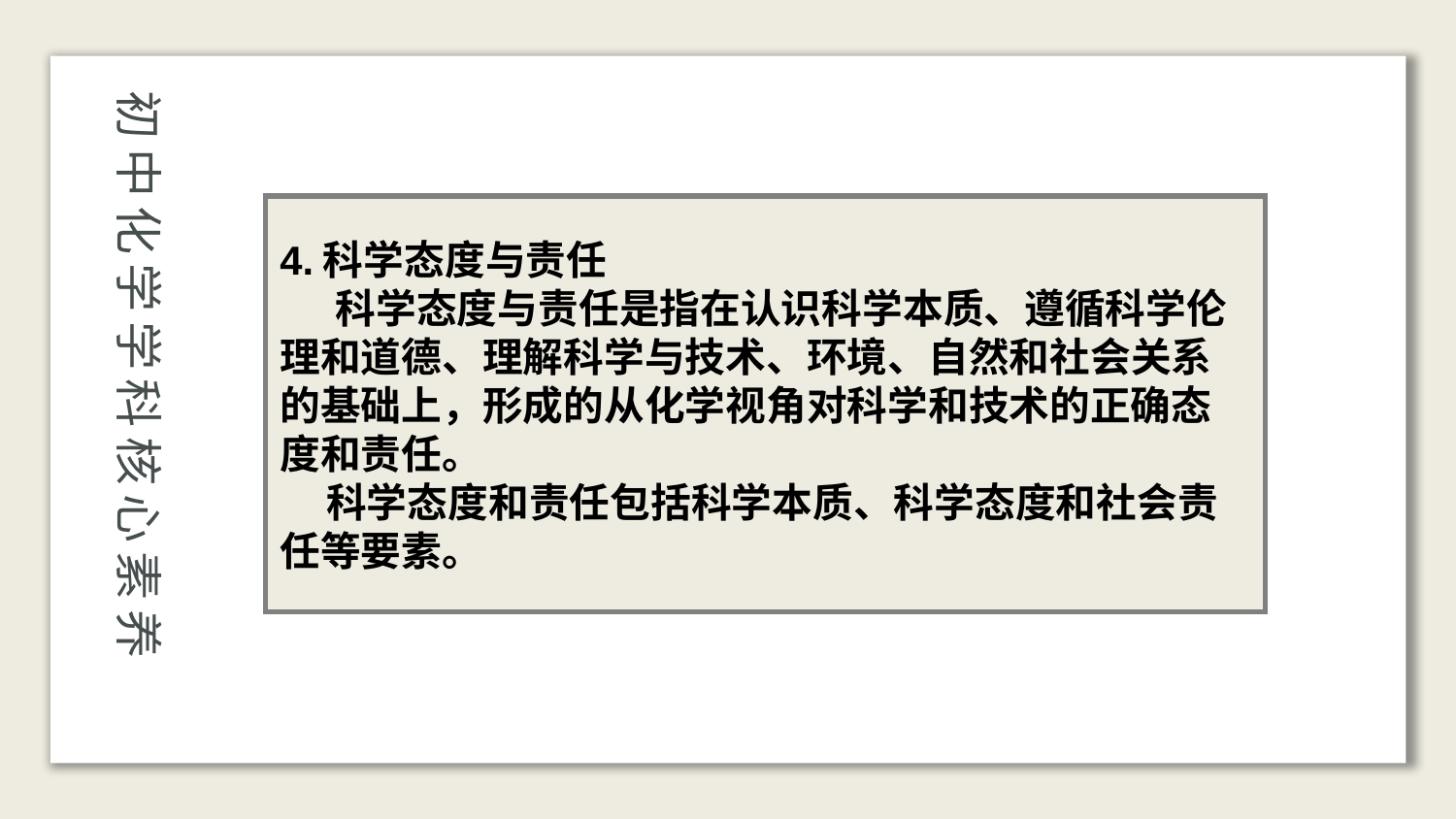

初中化学学科核心素养
4.科学态度与责任
     科学态度与责任是指在认识科学本质、遵循科学伦理和道德、理解科学与技术、环境、自然和社会关系的基础上，形成的从化学视角对科学和技术的正确态度和责任。
    科学态度和责任包括科学本质、科学态度和社会责任等要素。